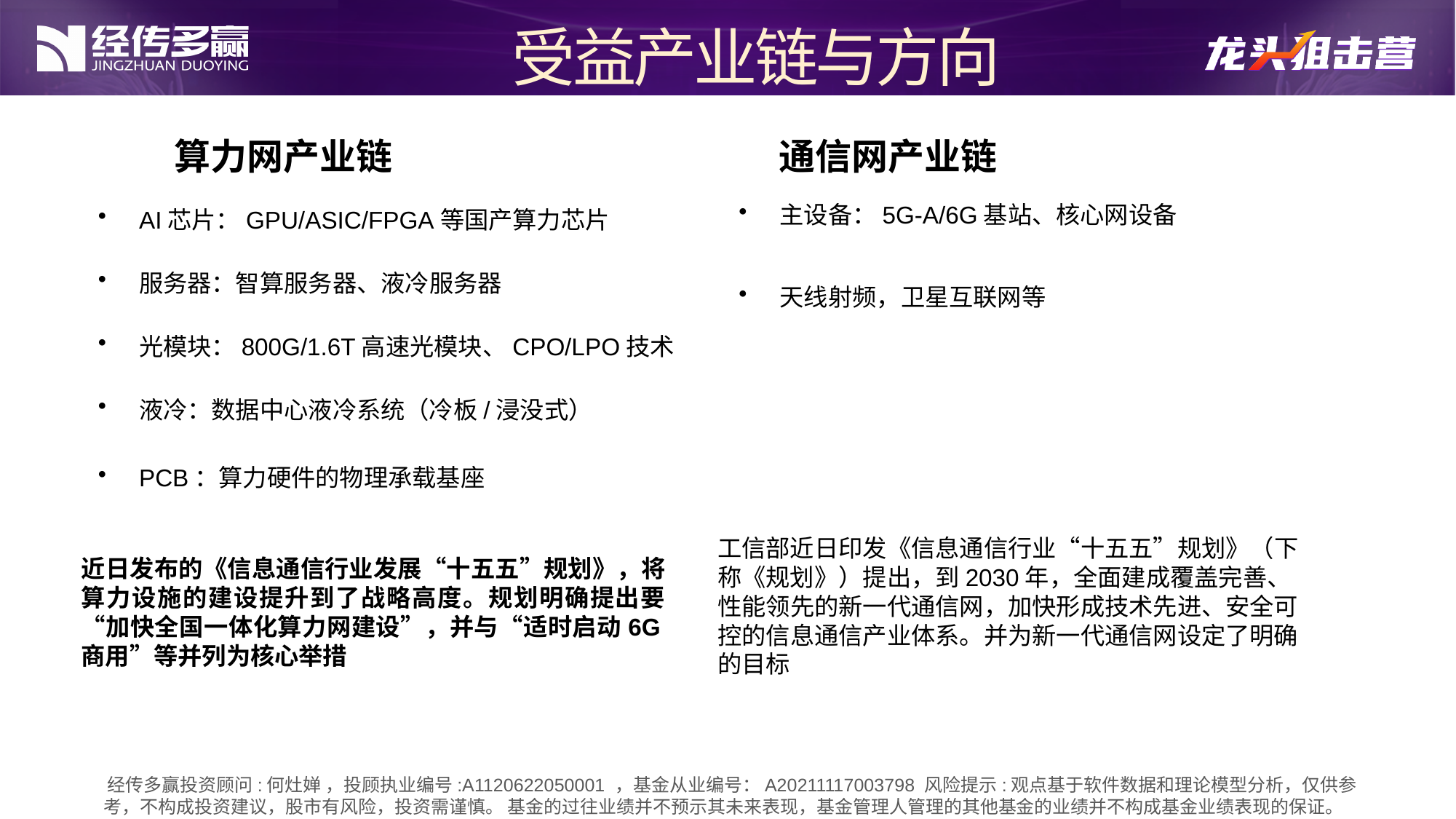

受益产业链与方向
通信网产业链
算力网产业链

主设备：5G-A/6G基站、核心网设备
AI芯片：GPU/ASIC/FPGA等国产算力芯片
服务器：智算服务器、液冷服务器
天线射频，卫星互联网等
光模块：800G/1.6T高速光模块、CPO/LPO技术
液冷：数据中心液冷系统（冷板/浸没式）
PCB：算力硬件的物理承载基座
工信部近日印发《信息通信行业“十五五”规划》（下称《规划》）提出，到2030年，全面建成覆盖完善、性能领先的新一代通信网，加快形成技术先进、安全可控的信息通信产业体系。并为新一代通信网设定了明确的目标
近日发布的《信息通信行业发展“十五五”规划》，将算力设施的建设提升到了战略高度。规划明确提出要“加快全国一体化算力网建设”，并与“适时启动6G商用”等并列为核心举措